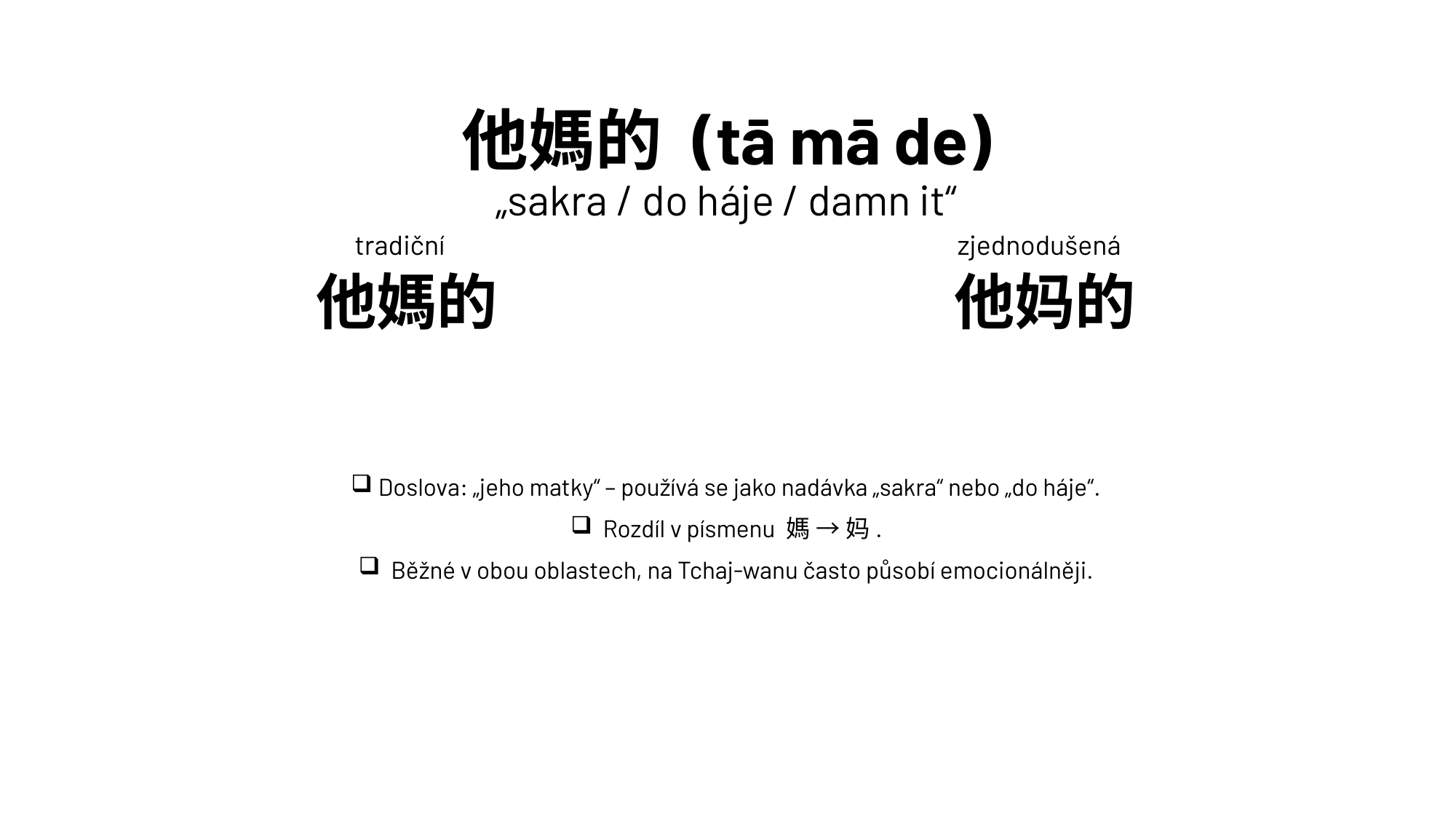

# 他媽的 (tā mā de) „sakra / do háje / damn it“
tradiční
zjednodušená
他媽的
他妈的

Doslova: „jeho matky“ – používá se jako nadávka „sakra“ nebo „do háje“.
 Rozdíl v písmenu 媽 → 妈.
 Běžné v obou oblastech, na Tchaj-wanu často působí emocionálněji.